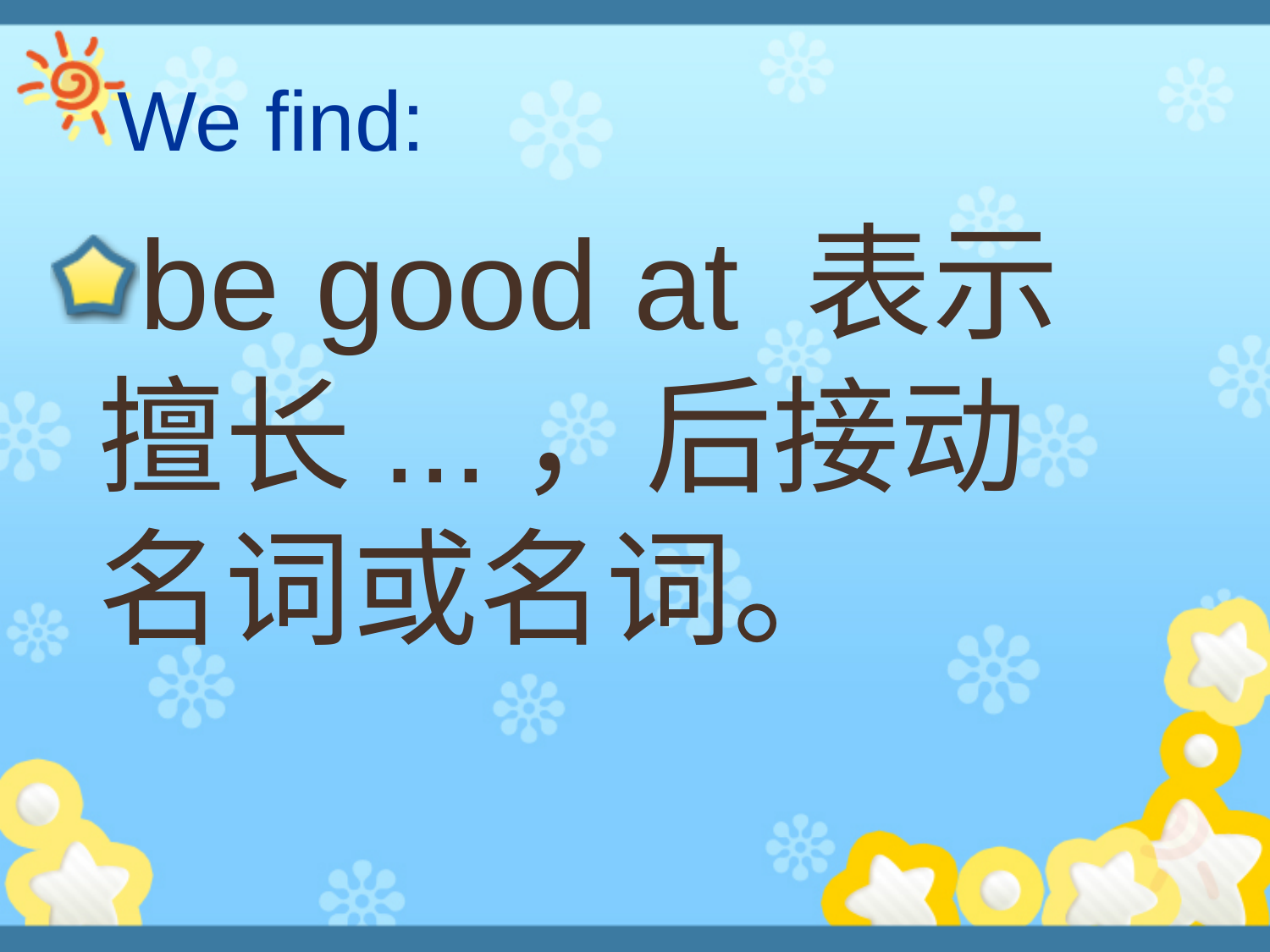

# We find:
be good at 表示擅长...，后接动名词或名词。